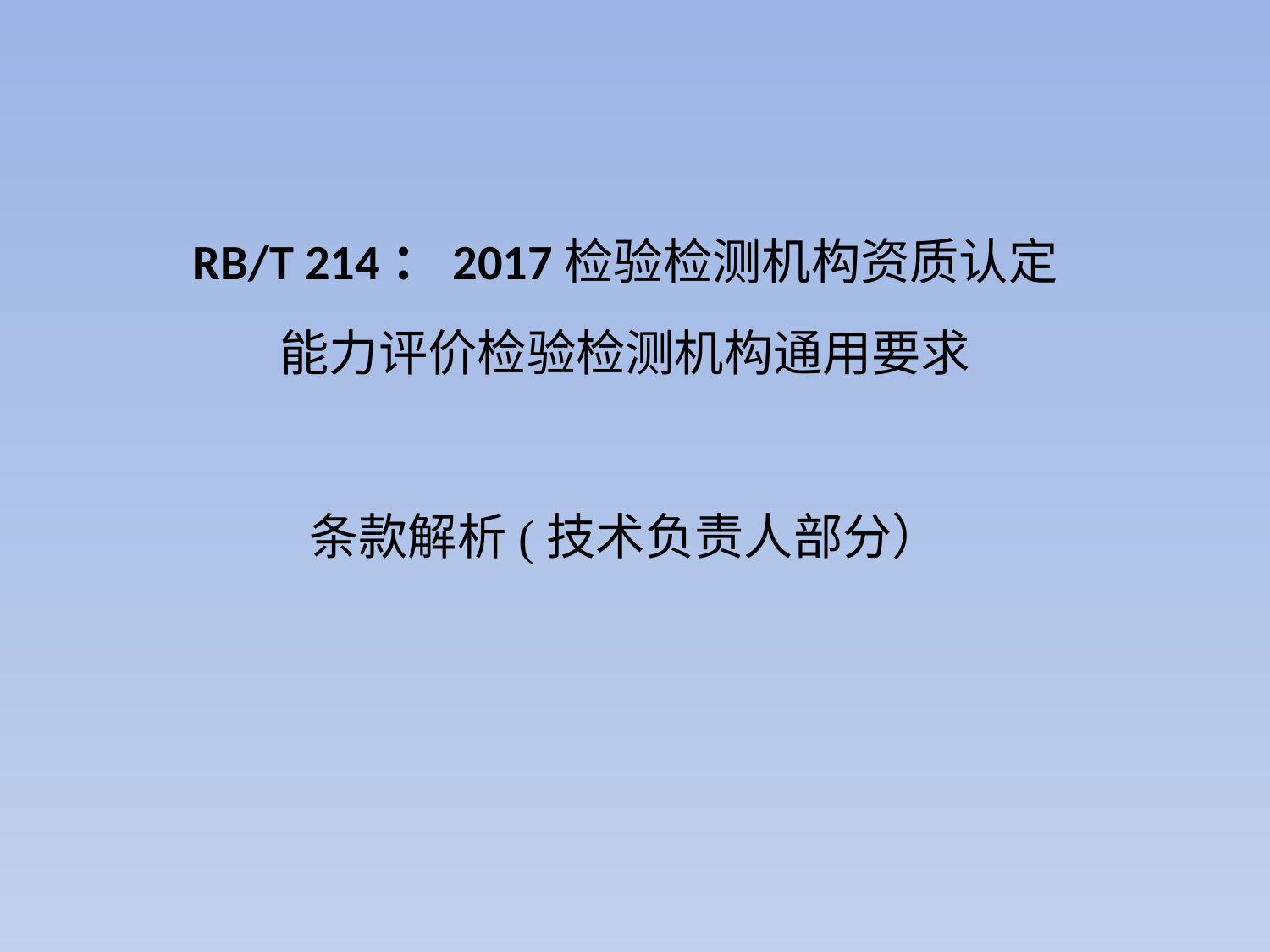

RB/T 214：2017检验检测机构资质认定
能力评价检验检测机构通用要求

条款解析(技术负责人部分）